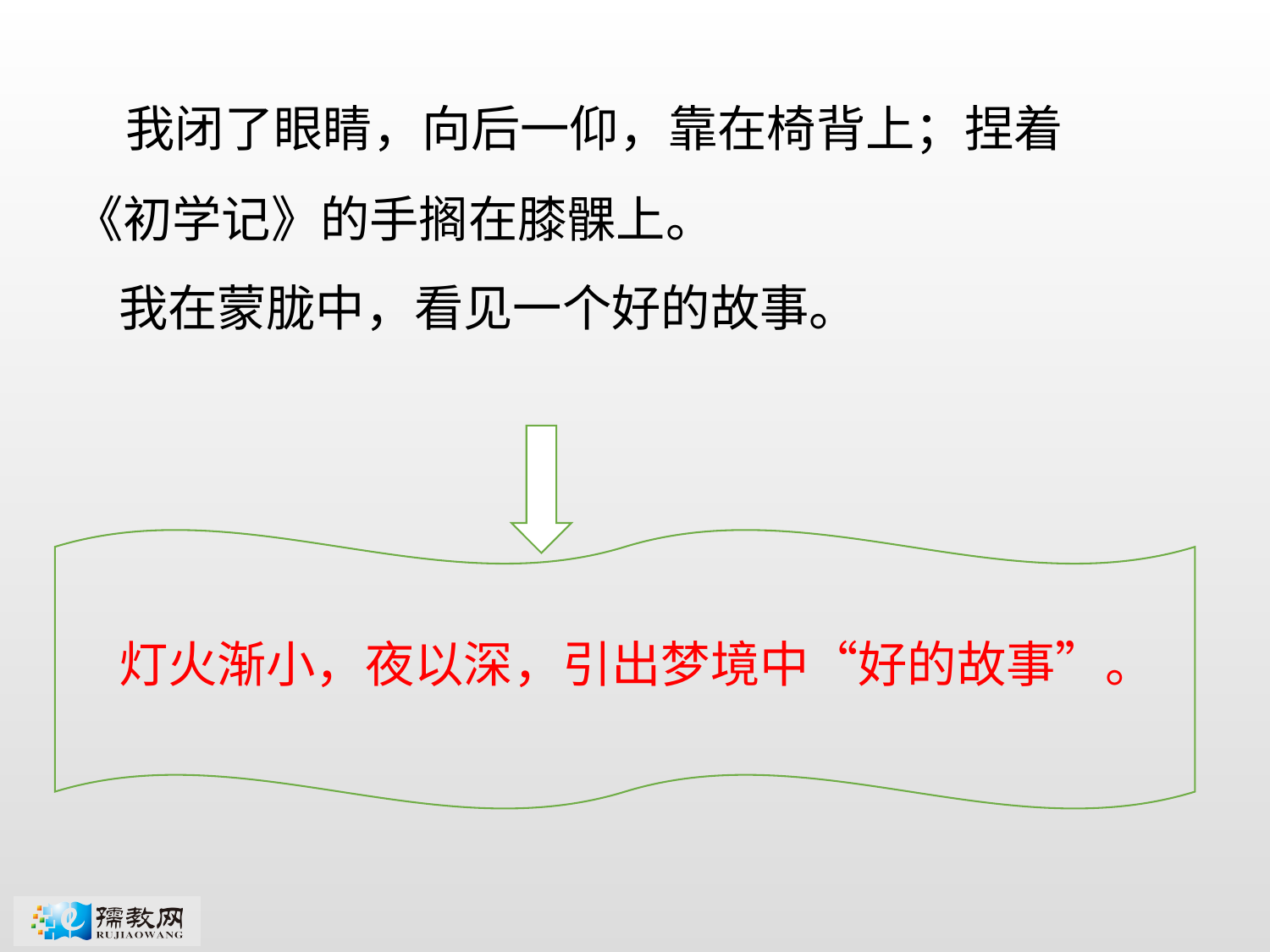

我闭了眼睛，向后一仰，靠在椅背上；捏着《初学记》的手搁在膝髁上。
   我在蒙胧中，看见一个好的故事。

灯火渐小，夜以深，引出梦境中“好的故事”。